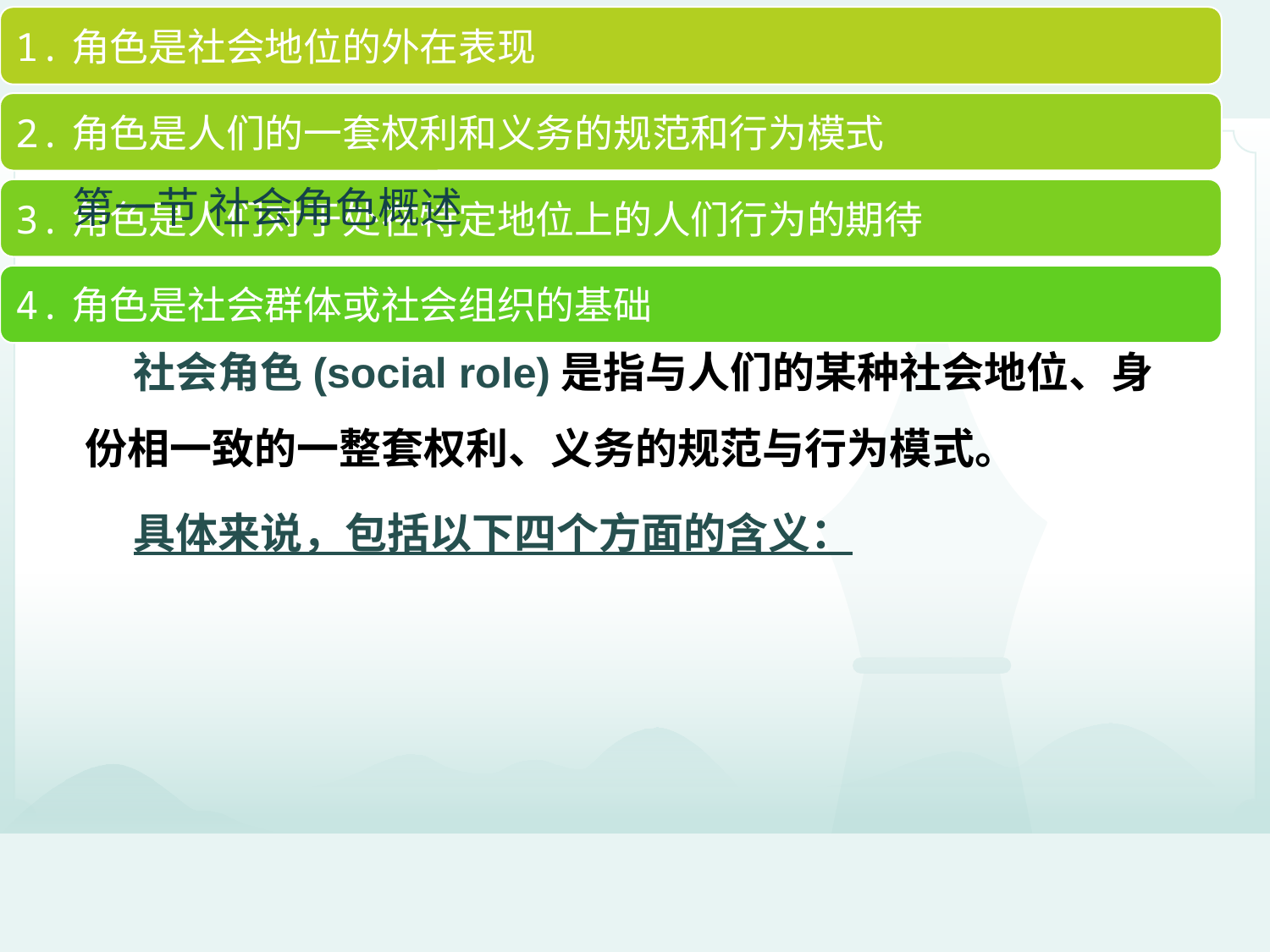

# 第一节 社会角色概述
一、什么是社会角色
    社会角色(social role)是指与人们的某种社会地位、身份相一致的一整套权利、义务的规范与行为模式。
    具体来说，包括以下四个方面的含义：

1.角色是社会地位的外在表现
2.角色是人们的一套权利和义务的规范和行为模式
3.角色是人们对于处在特定地位上的人们行为的期待
4.角色是社会群体或社会组织的基础